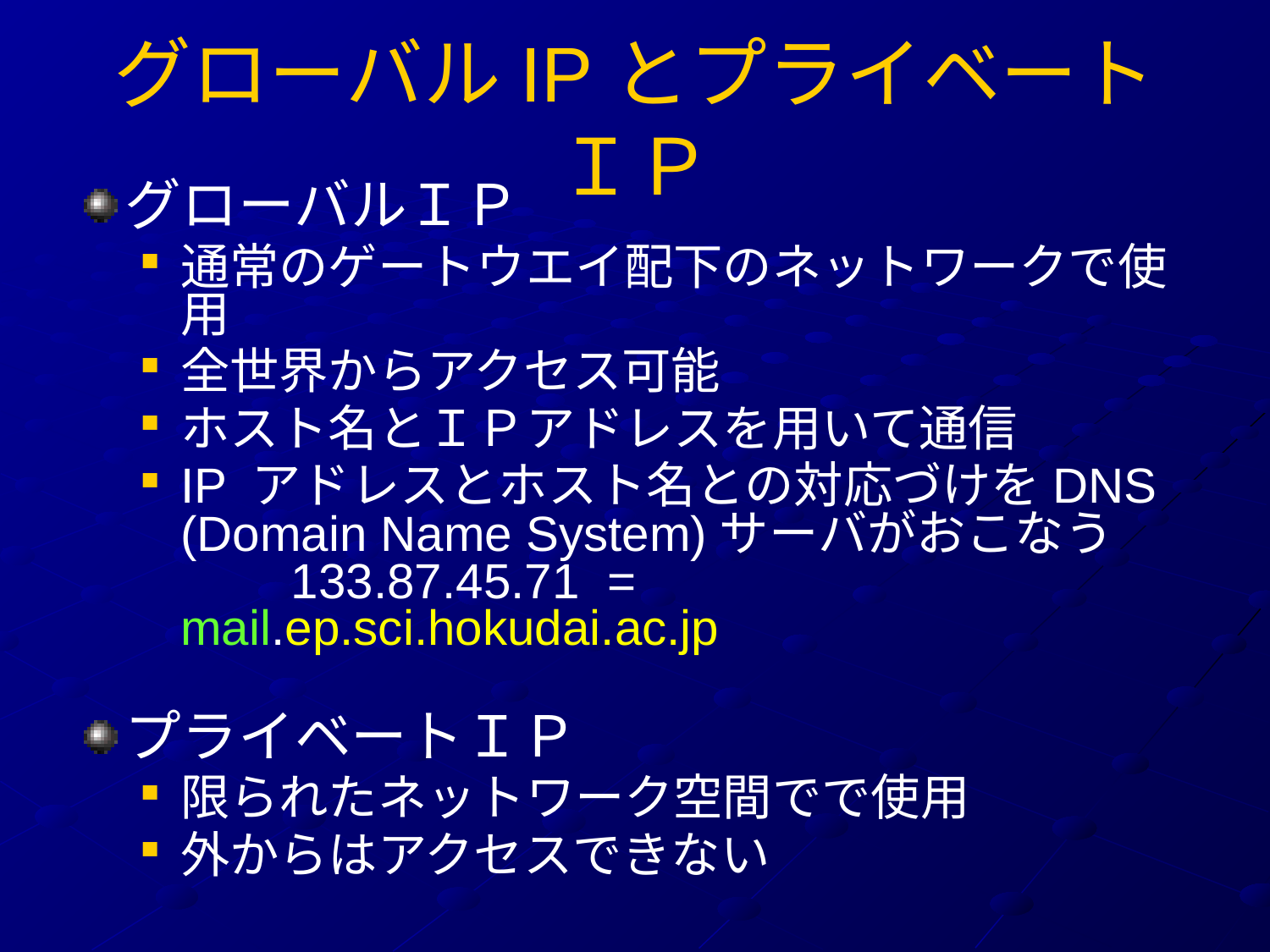

# グローバルIPとプライベートＩＰ
グローバルＩＰ
通常のゲートウエイ配下のネットワークで使用
全世界からアクセス可能
ホスト名とＩＰアドレスを用いて通信
IP アドレスとホスト名との対応づけをDNS (Domain Name System)サーバがおこなう
　　133.87.45.71  =  mail.ep.sci.hokudai.ac.jp
プライベートＩＰ
限られたネットワーク空間でで使用
外からはアクセスできない